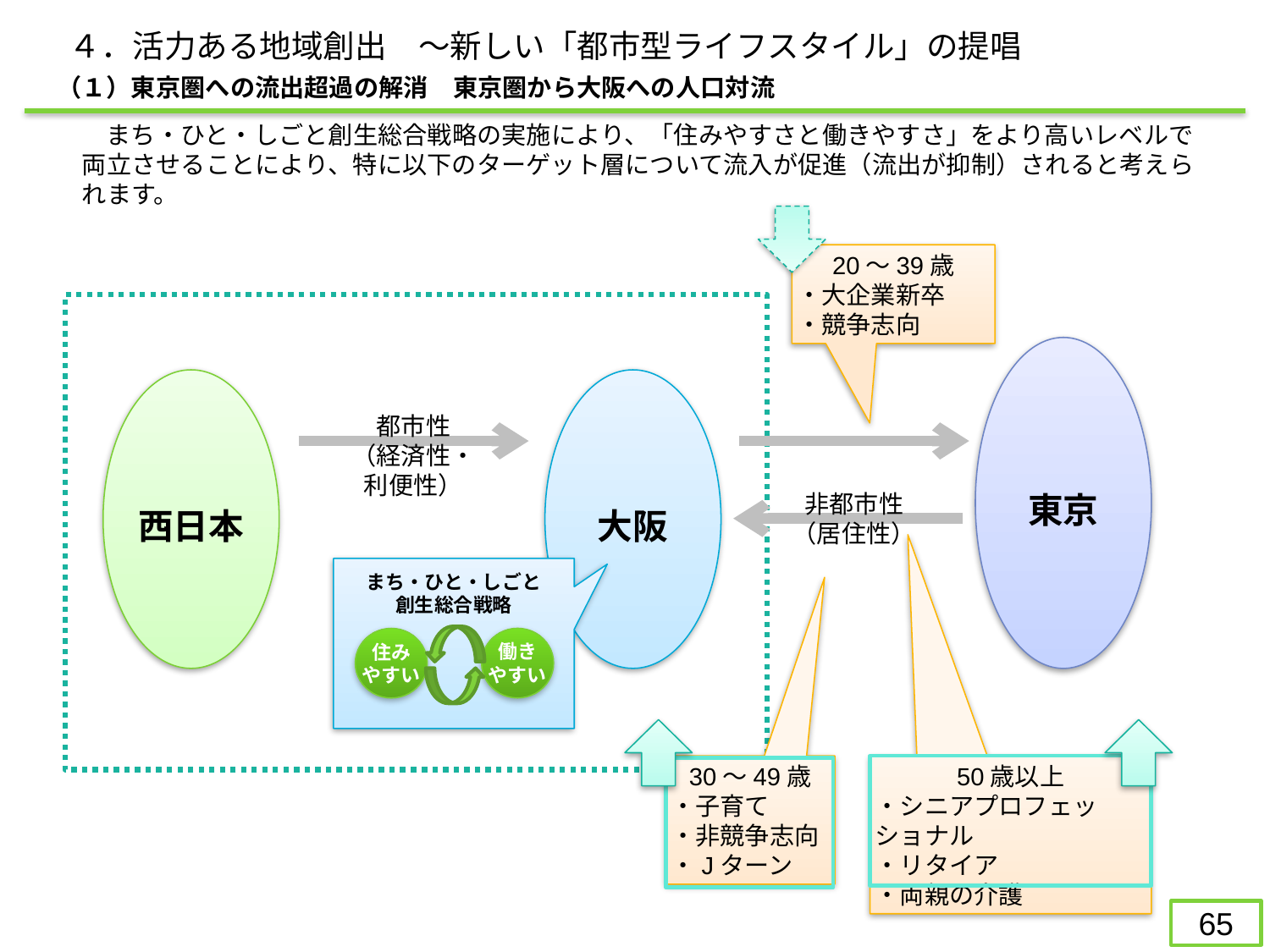

４．活力ある地域創出　～新しい「都市型ライフスタイル」の提唱
（１）東京圏への流出超過の解消　東京圏から大阪への人口対流
　　まち・ひと・しごと創生総合戦略の実施により、「住みやすさと働きやすさ」をより高いレベルで両立させることにより、特に以下のターゲット層について流入が促進（流出が抑制）されると考えられます。

20～39歳
・大企業新卒
・競争志向

東京
西日本
大阪
都市性
（経済性・
利便性）
非都市性
（居住性）

まち・ひと・しごと
創生総合戦略

働き
やすい
住み
やすい

30～49歳
・子育て
・非競争志向
・Jターン
50歳以上
・シニアプロフェッショナル
・リタイア
・両親の介護

65